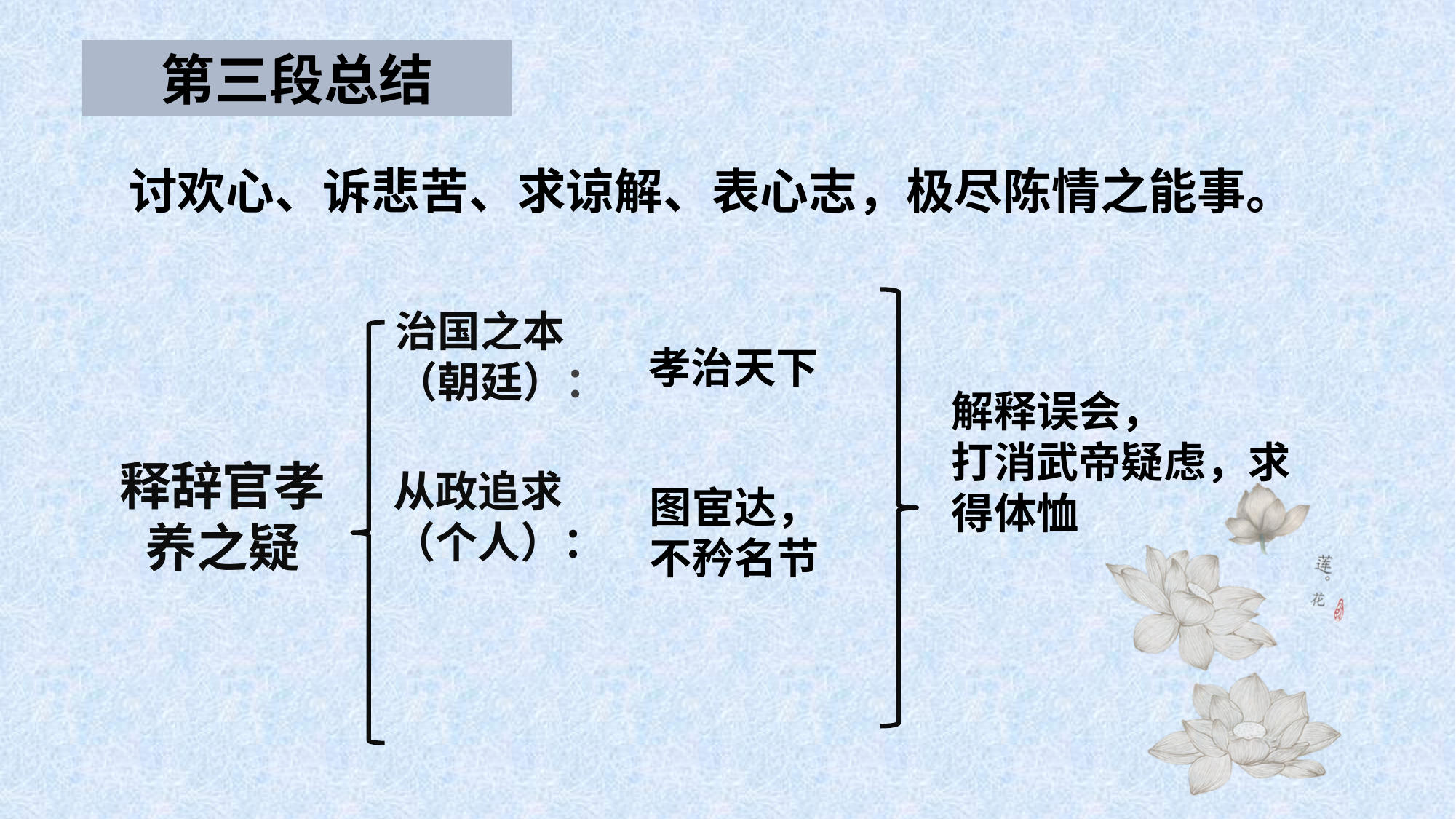

第三段总结
讨欢心、诉悲苦、求谅解、表心志，极尽陈情之能事。

治国之本
（朝廷）：

孝治天下
解释误会，
打消武帝疑虑，求得体恤
释辞官孝养之疑
从政追求
（个人）：
图宦达，不矜名节